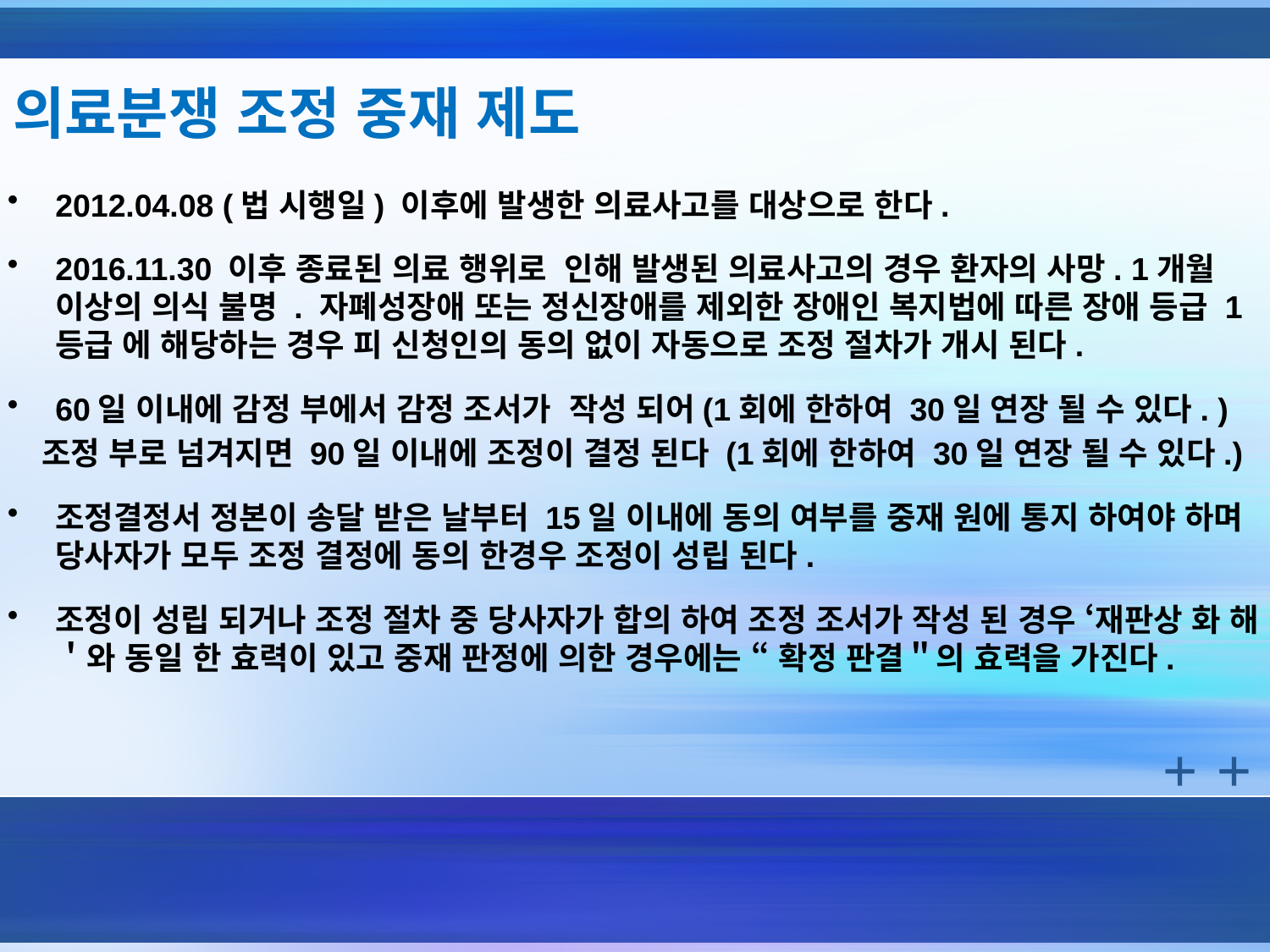

# 의료분쟁 조정 중재 제도
2012.04.08 (법 시행일) 이후에 발생한 의료사고를 대상으로 한다.

2016.11.30 이후 종료된 의료 행위로  인해 발생된 의료사고의 경우 환자의 사망. 1개월 이상의 의식 불명 . 자폐성장애 또는 정신장애를 제외한 장애인 복지법에 따른 장애 등급 1등급 에 해당하는 경우 피 신청인의 동의 없이 자동으로 조정 절차가 개시 된다.

60일 이내에 감정 부에서 감정 조서가  작성 되어(1회에 한하여 30일 연장 될 수 있다. )
   조정 부로 넘겨지면 90일 이내에 조정이 결정 된다 (1회에 한하여 30일 연장 될 수 있다.)

조정결정서 정본이 송달 받은 날부터 15일 이내에 동의 여부를 중재 원에 통지 하여야 하며 당사자가 모두 조정 결정에 동의 한경우 조정이 성립 된다.

조정이 성립 되거나 조정 절차 중 당사자가 합의 하여 조정 조서가 작성 된 경우 ‘재판상 화 해＇와 동일 한 효력이 있고 중재 판정에 의한 경우에는 “ 확정 판결＂의 효력을 가진다.